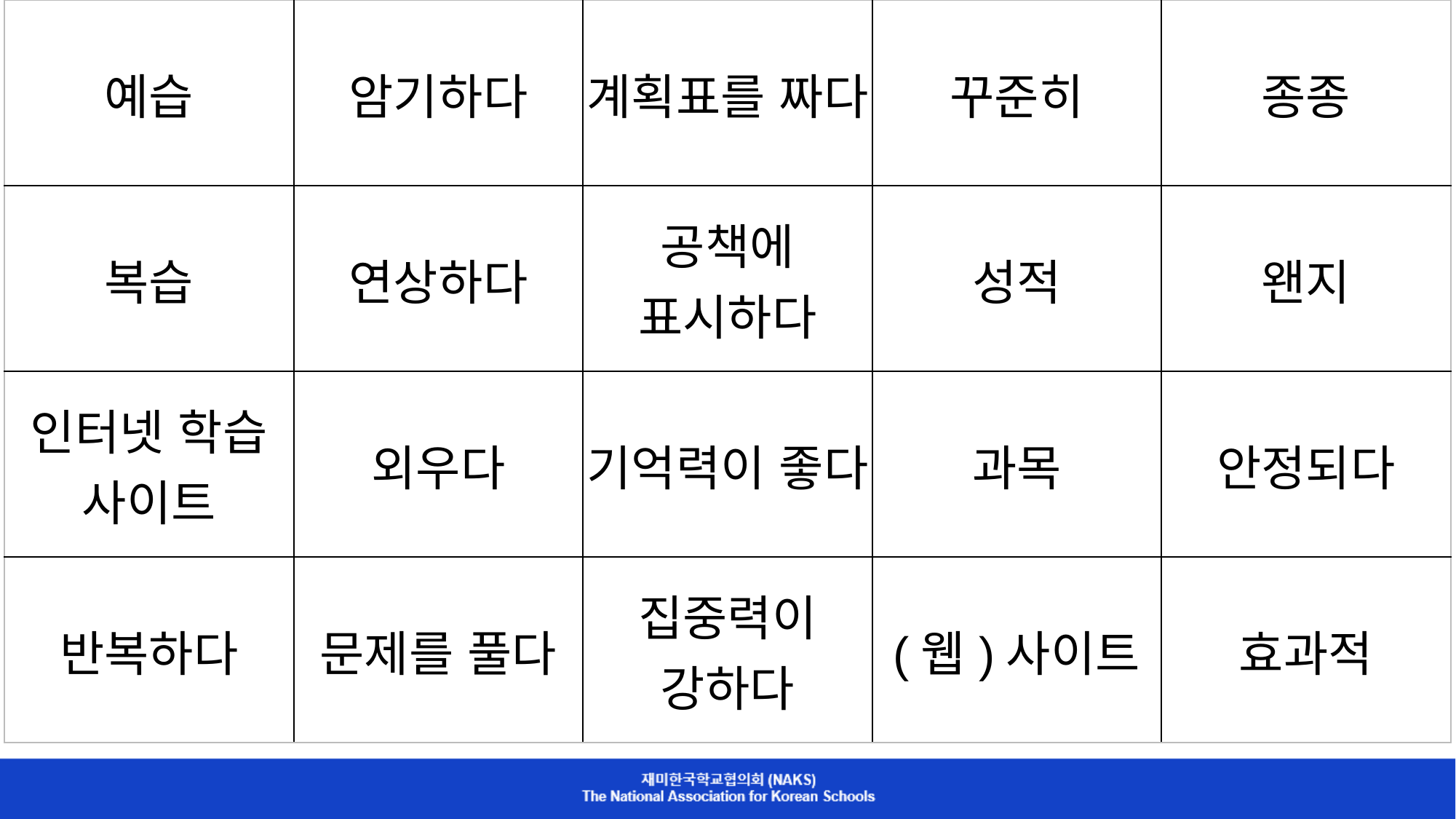

| 예습 | 암기하다 | 계획표를 짜다 | 꾸준히 | 종종 |
| --- | --- | --- | --- | --- |
| 복습 | 연상하다 | 공책에 표시하다 | 성적 | 왠지 |
| 인터넷 학습 사이트 | 외우다 | 기억력이 좋다 | 과목 | 안정되다 |
| 반복하다 | 문제를 풀다 | 집중력이 강하다 | (웹)사이트 | 효과적 |